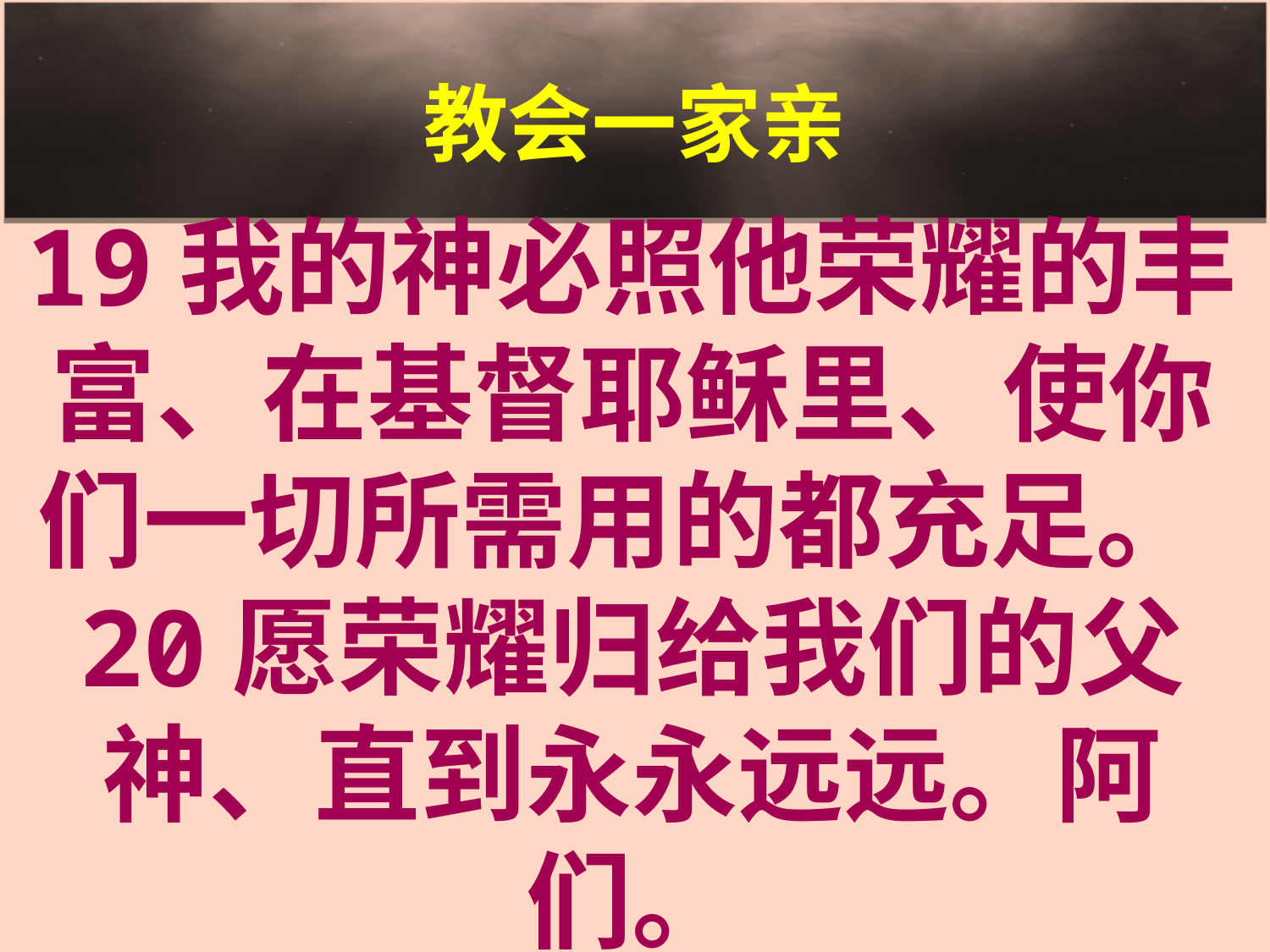

教会一家亲
19我的神必照他荣耀的丰富、在基督耶稣里、使你们一切所需用的都充足。20愿荣耀归给我们的父神、直到永永远远。阿们。